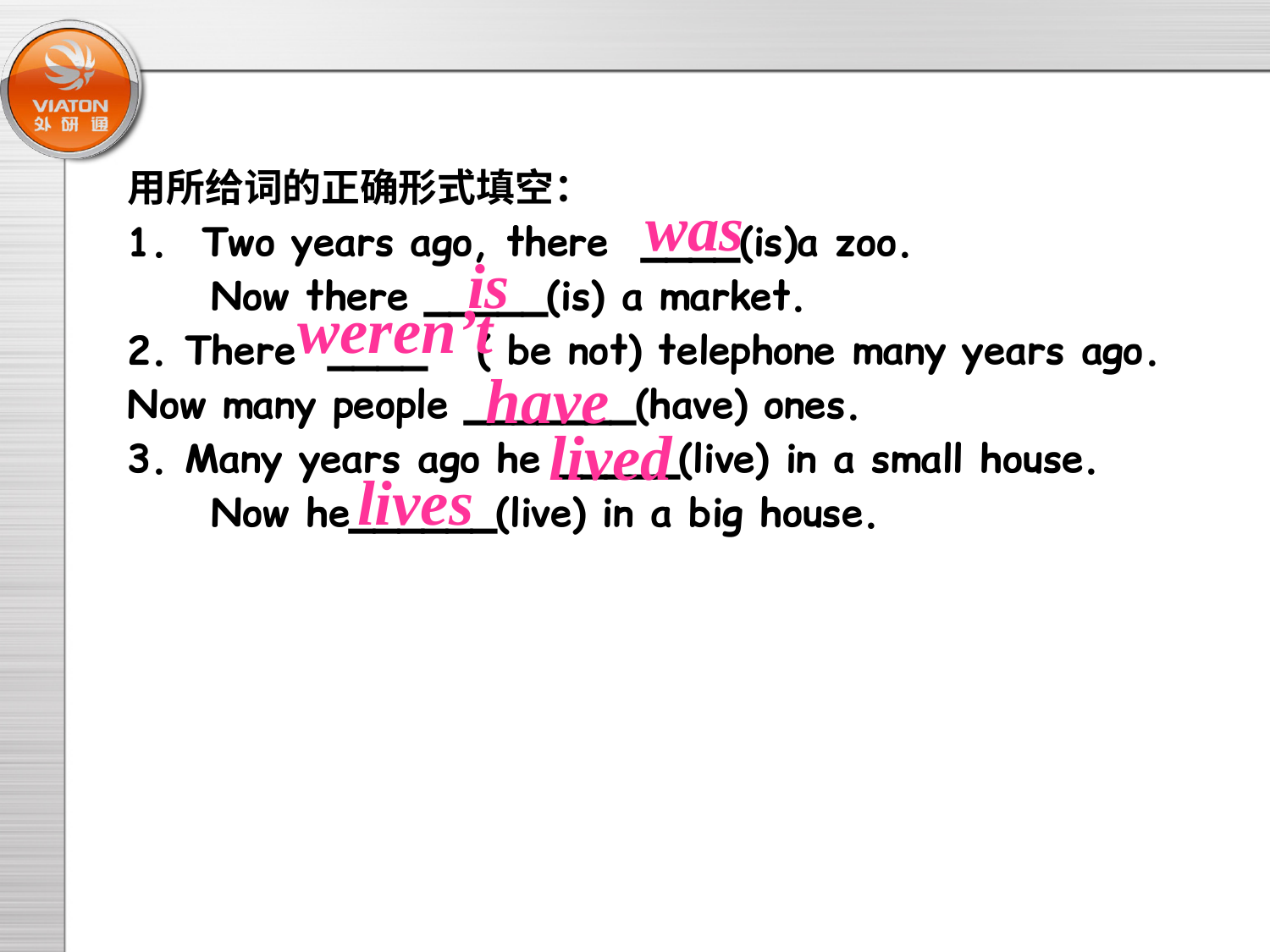

#
用所给词的正确形式填空：
1.  Two years ago, there  ____(is)a zoo.
     Now there _____(is) a market.
2. There  ____   ( be not) telephone many years ago.
Now many people _______(have) ones.
3. Many years ago he _____(live) in a small house.
     Now he______(live) in a big house.
was
is
weren’t
have
lived
lives